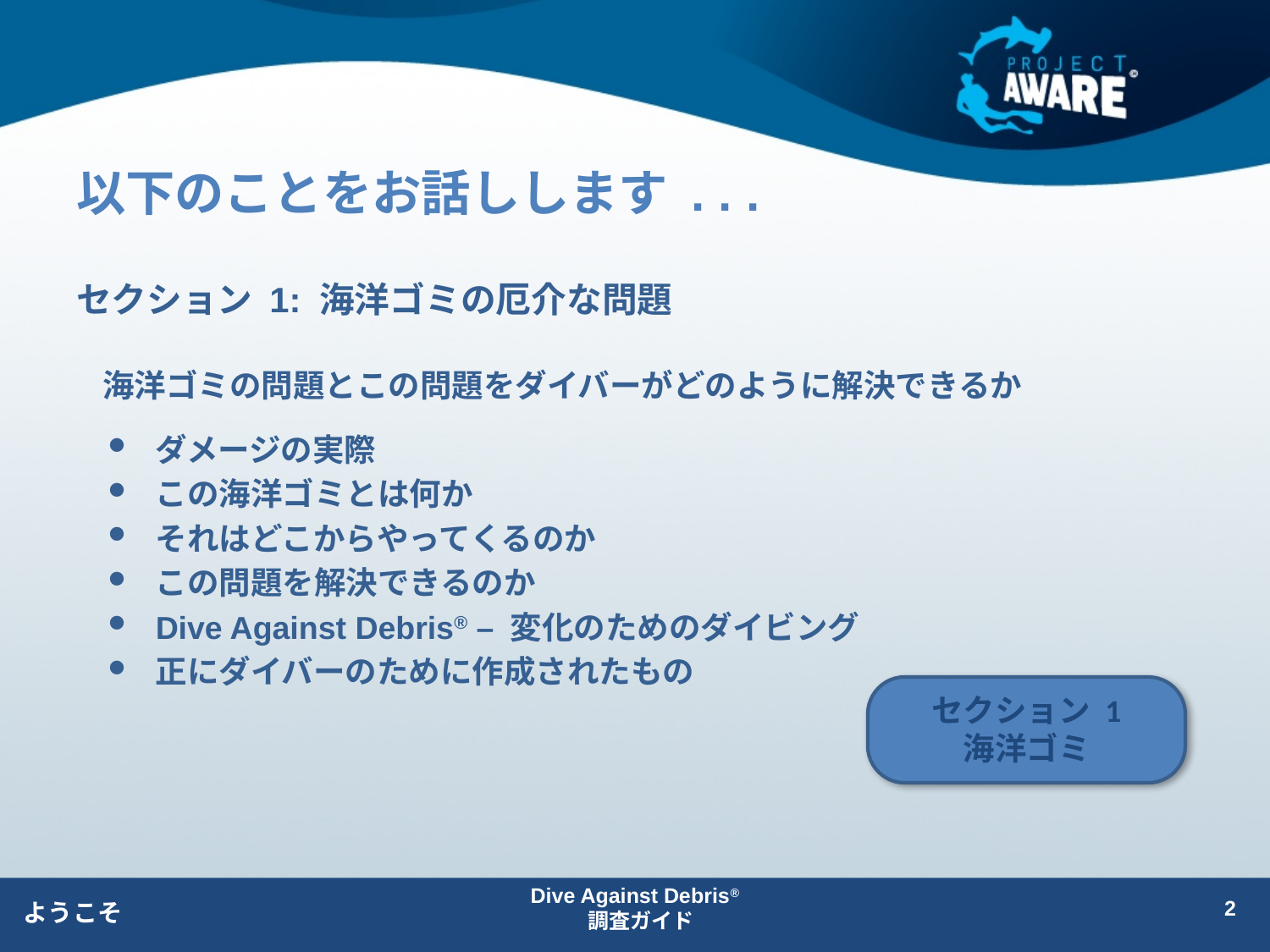

# 以下のことをお話しします . . .
セクション 1: 海洋ゴミの厄介な問題
海洋ゴミの問題とこの問題をダイバーがどのように解決できるか
ダメージの実際
この海洋ゴミとは何か
それはどこからやってくるのか
この問題を解決できるのか
Dive Against Debris® – 変化のためのダイビング
正にダイバーのために作成されたもの

セクション 1
海洋ゴミ
Dive Against Debris®
 調査ガイド
2
ようこそ